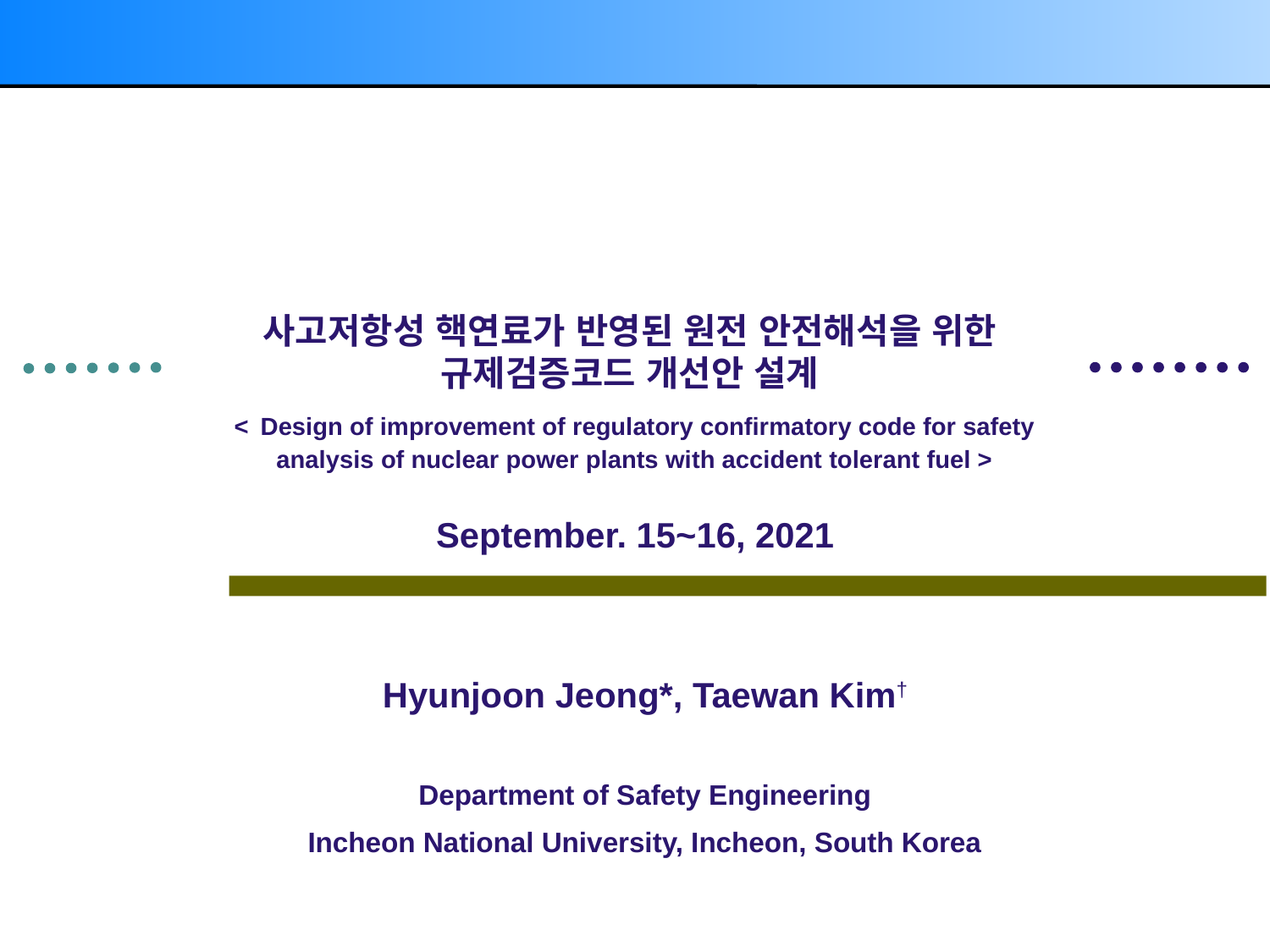

# 사고저항성 핵연료가 반영된 원전 안전해석을 위한 규제검증코드 개선안 설계 < Design of improvement of regulatory confirmatory code for safety analysis of nuclear power plants with accident tolerant fuel >

September. 15~16, 2021
Hyunjoon Jeong*, Taewan Kim†

Department of Safety Engineering
Incheon National University, Incheon, South Korea